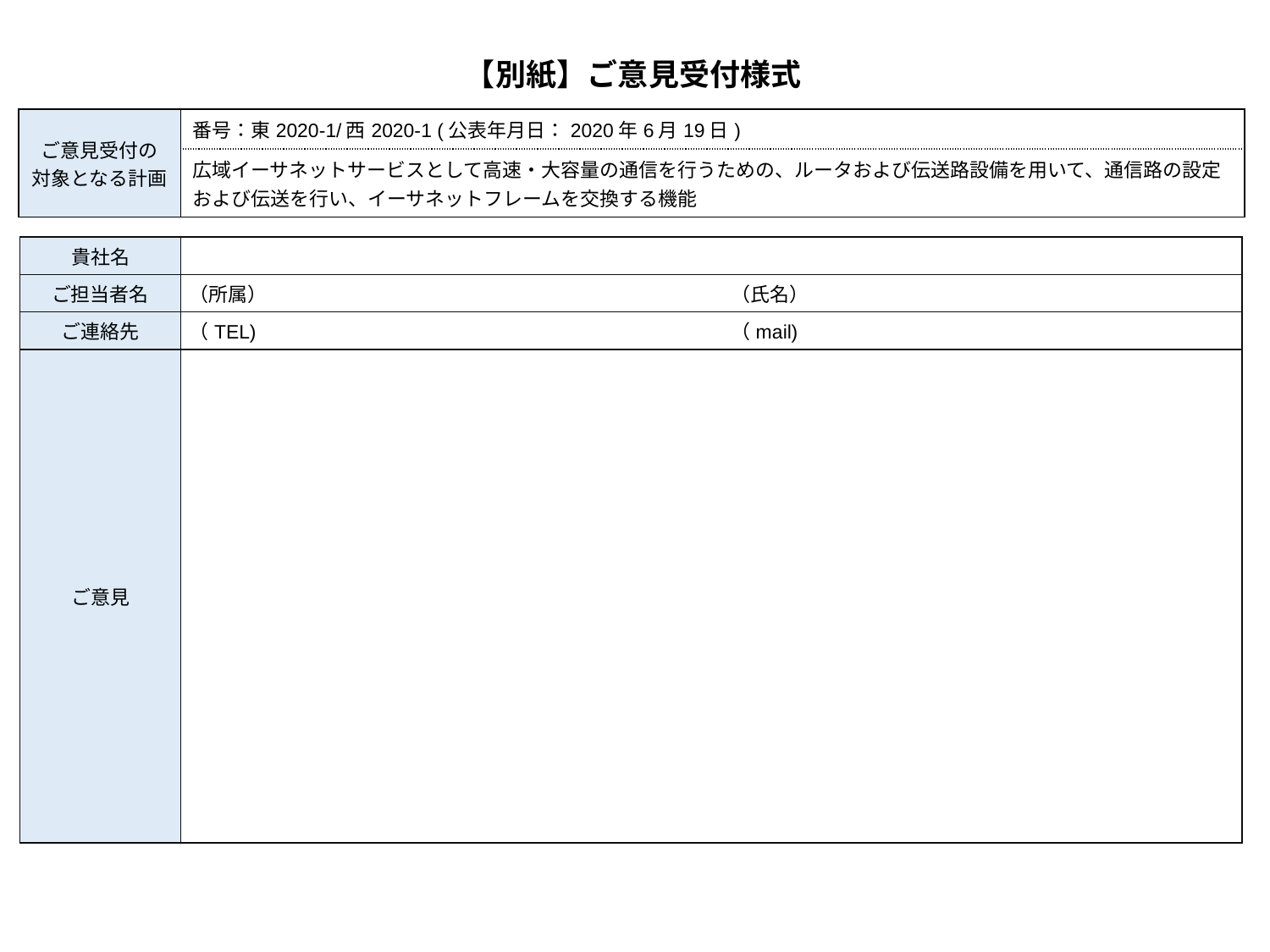

【別紙】ご意見受付様式
| ご意見受付の 対象となる計画 | 番号：東2020-1/西2020-1 (公表年月日：2020年6月19日) |
| --- | --- |
|  | 広域イーサネットサービスとして高速・大容量の通信を行うための、ルータおよび伝送路設備を用いて、通信路の設定および伝送を行い、イーサネットフレームを交換する機能 |
| 貴社名 |  |  |
| --- | --- | --- |
| ご担当者名 | （所属） | （氏名） |
| ご連絡先 | （TEL) | （mail) |
| ご意見 |  |  |